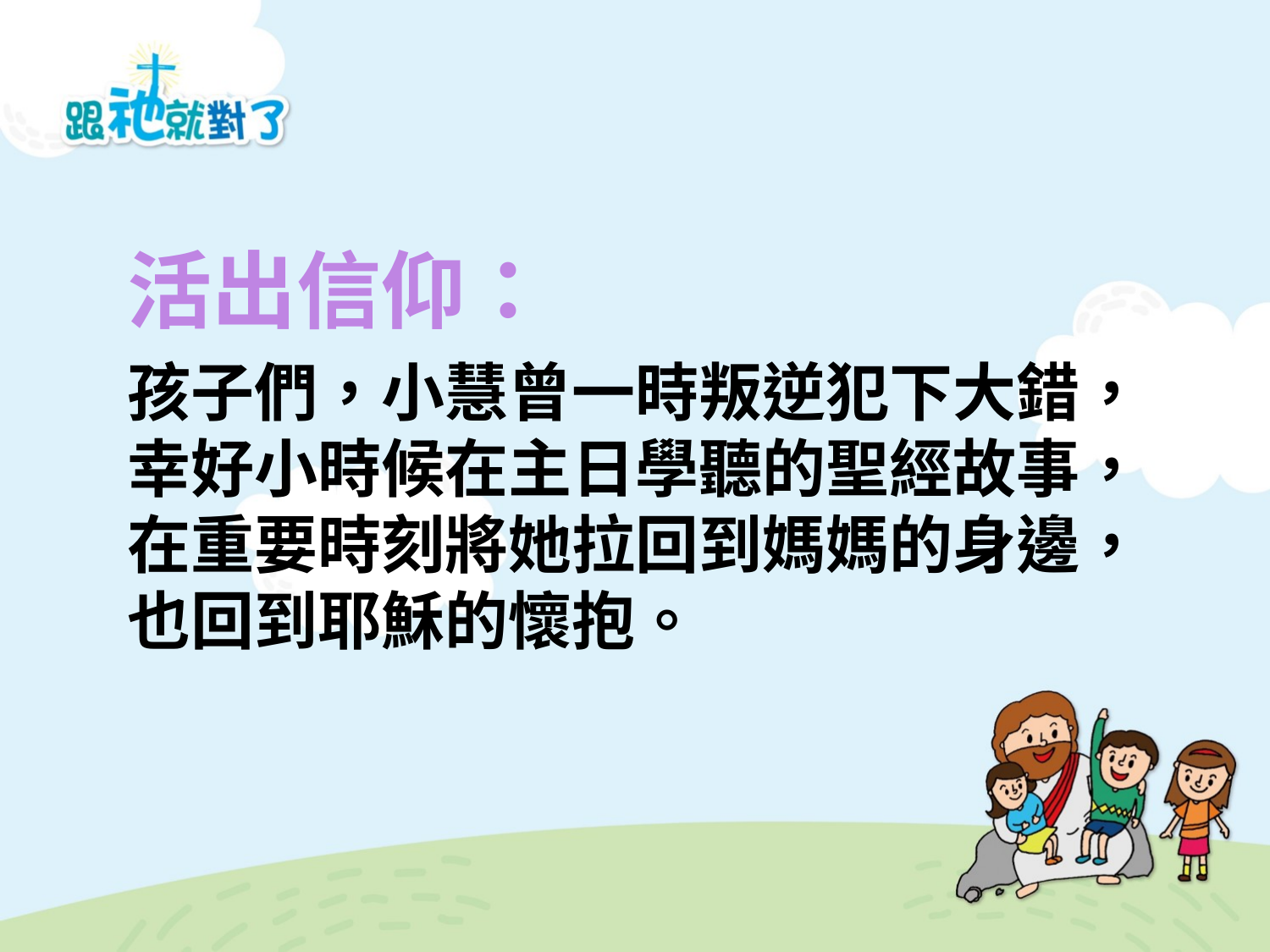

活出信仰：
孩子們，小慧曾一時叛逆犯下大錯，幸好小時候在主日學聽的聖經故事，在重要時刻將她拉回到媽媽的身邊，也回到耶穌的懷抱。